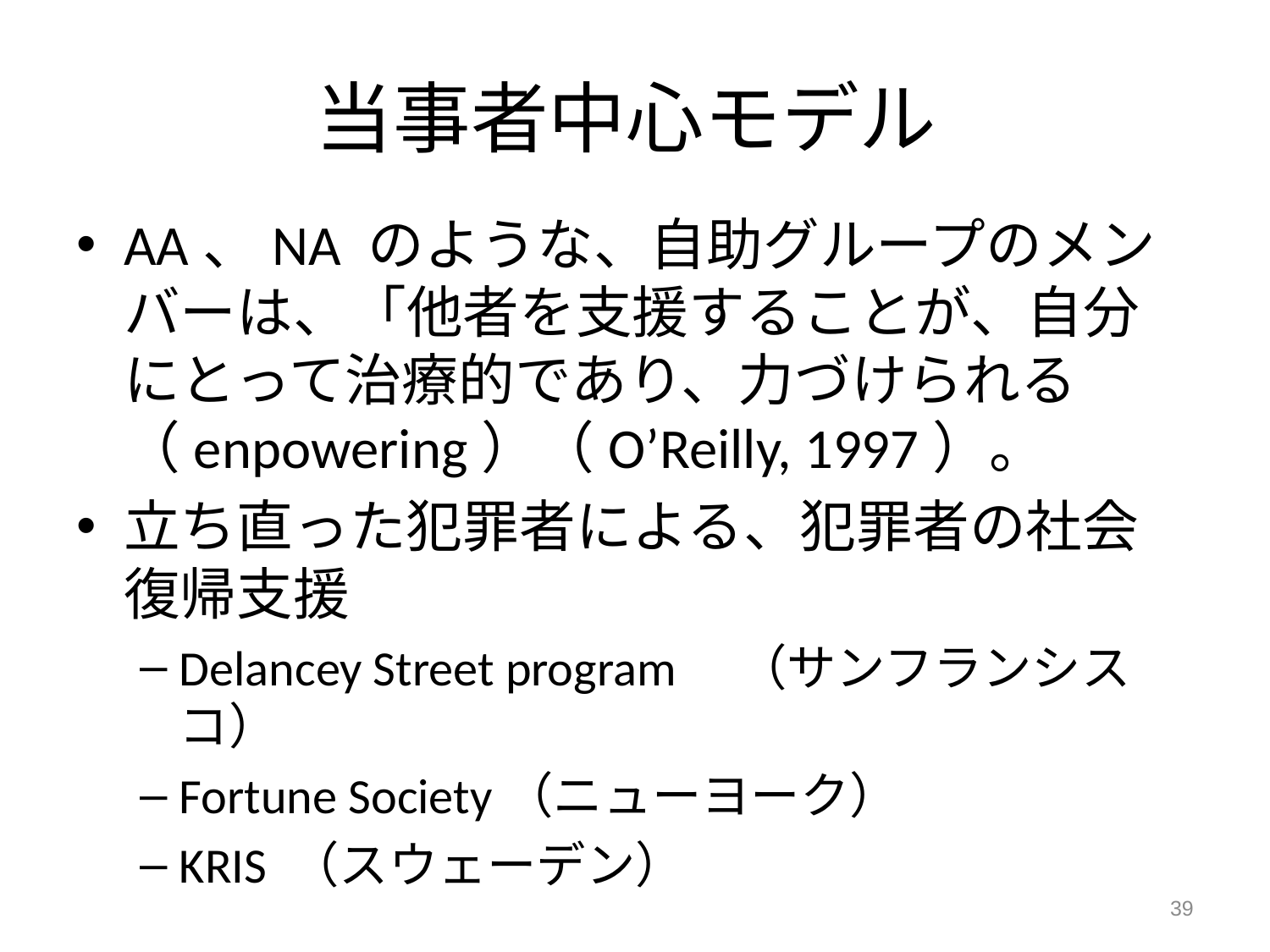

# 当事者中心モデル
AA、NA のような、自助グループのメンバーは、「他者を支援することが、自分にとって治療的であり、力づけられる（enpowering）（O’Reilly, 1997）。
立ち直った犯罪者による、犯罪者の社会復帰支援
Delancey Street program　（サンフランシスコ）
Fortune Society（ニューヨーク）
KRIS （スウェーデン）
39